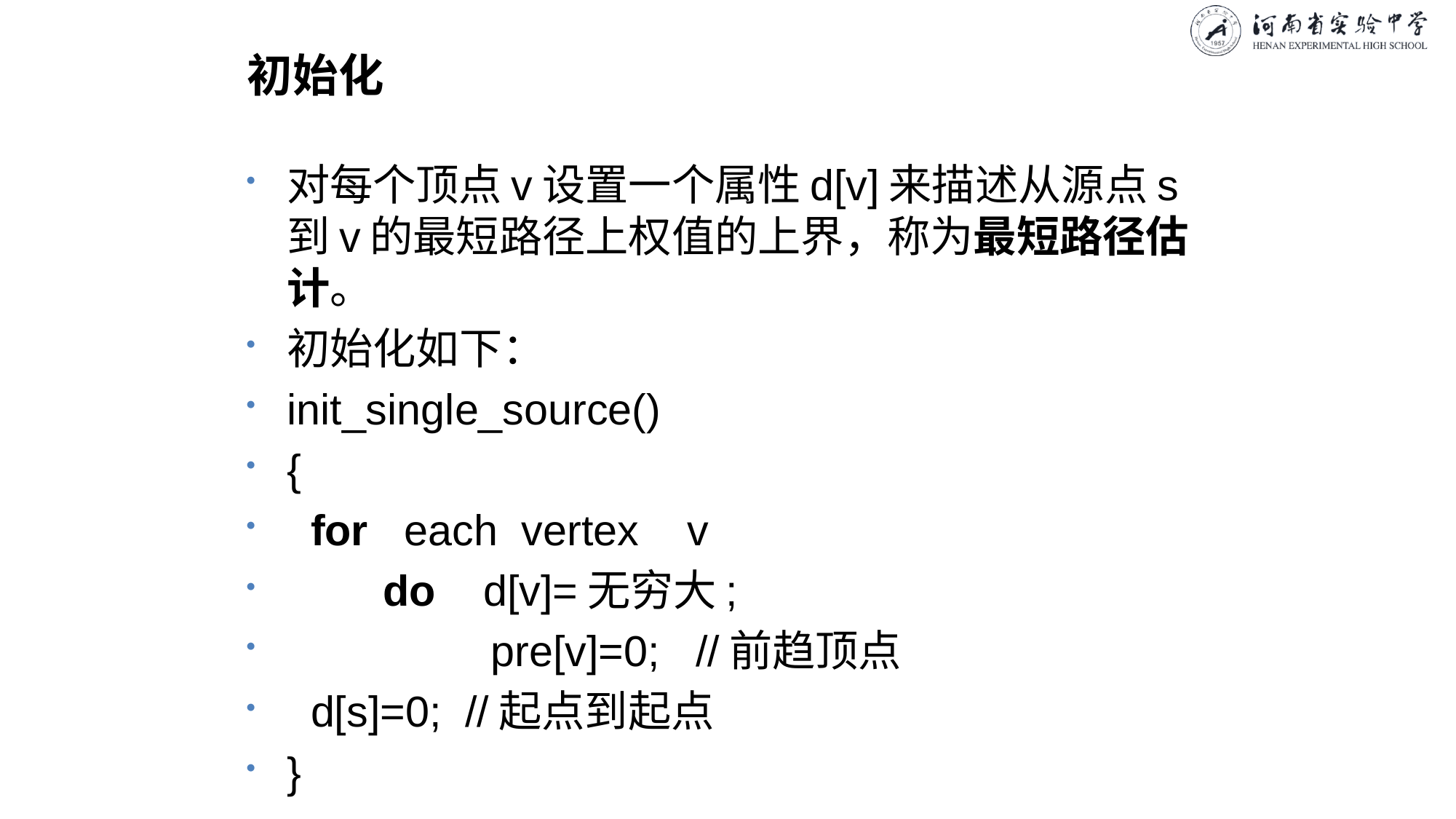

# 初始化
对每个顶点v设置一个属性d[v]来描述从源点s到v的最短路径上权值的上界，称为最短路径估计。
初始化如下：
init_single_source()
{
  for   each  vertex    v
        do    d[v]=无穷大;
                 pre[v]=0;   //前趋顶点
  d[s]=0;  //起点到起点
}